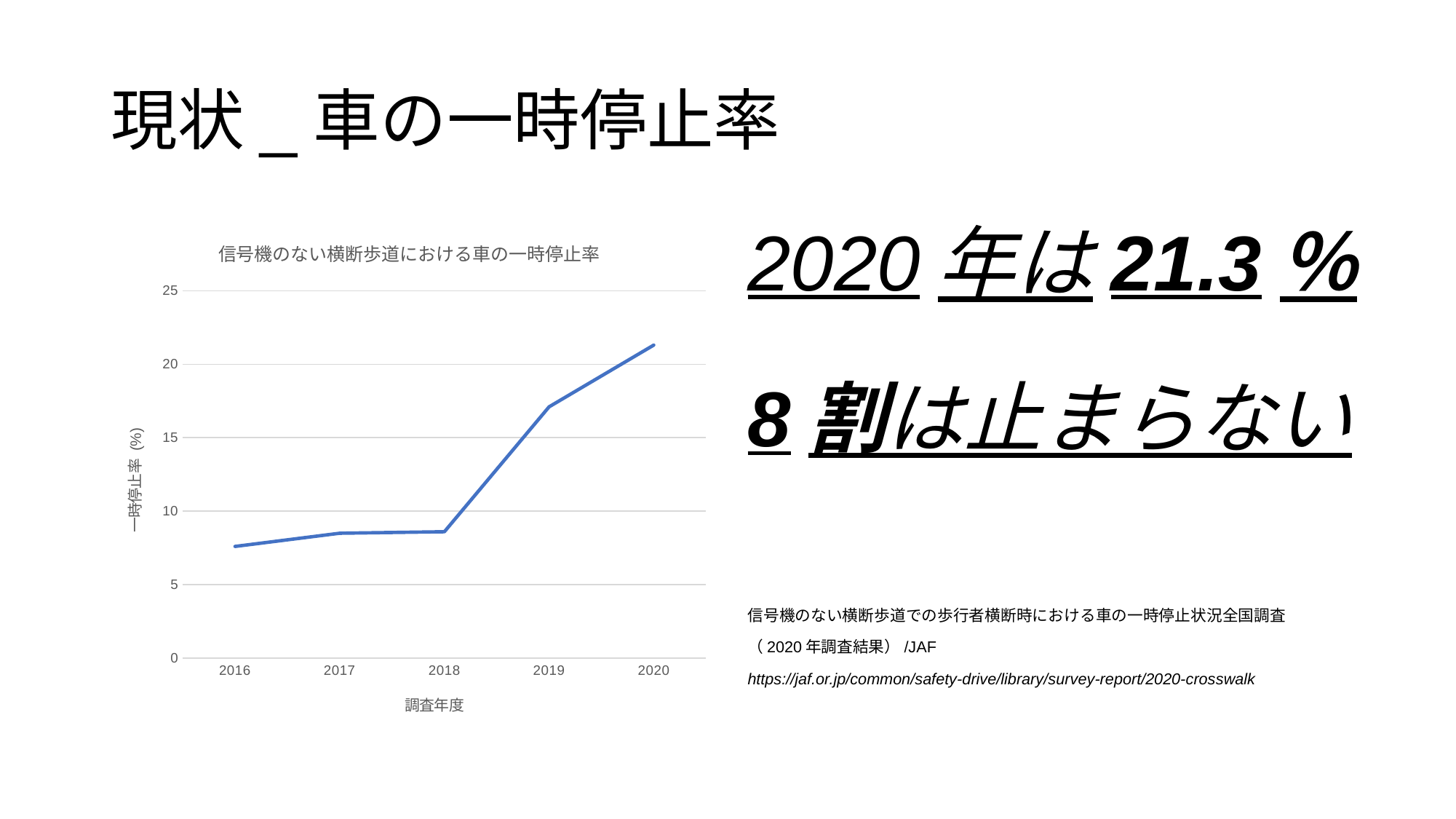

# 現状_車の一時停止率

### Chart: 信号機のない横断歩道における車の一時停止率

| Category |  |
|---|---|
| 2016 | 7.6 |
| 2017 | 8.5 |
| 2018 | 8.6 |
| 2019 | 17.1 |
| 2020 | 21.3 |
2020年は21.3％

8割は止まらない

信号機のない横断歩道での歩行者横断時における車の一時停止状況全国調査
（2020年調査結果）/JAF
https://jaf.or.jp/common/safety-drive/library/survey-report/2020-crosswalk